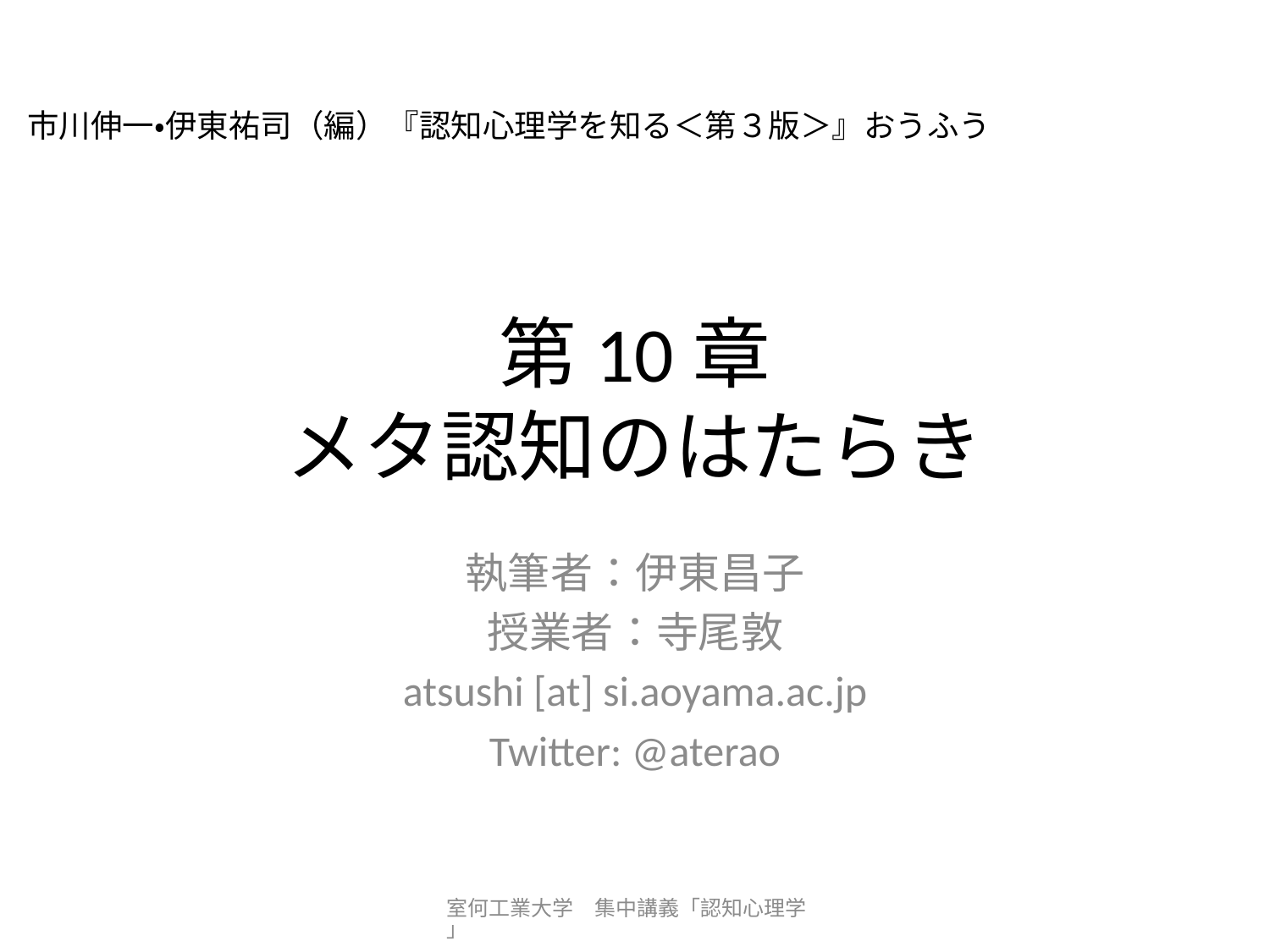

市川伸一・伊東祐司（編）『認知心理学を知る＜第３版＞』おうふう
# 第10章 メタ認知のはたらき
執筆者：伊東昌子
授業者：寺尾敦
atsushi [at] si.aoyama.ac.jp
Twitter: @aterao
室何工業大学　集中講義「認知心理学」